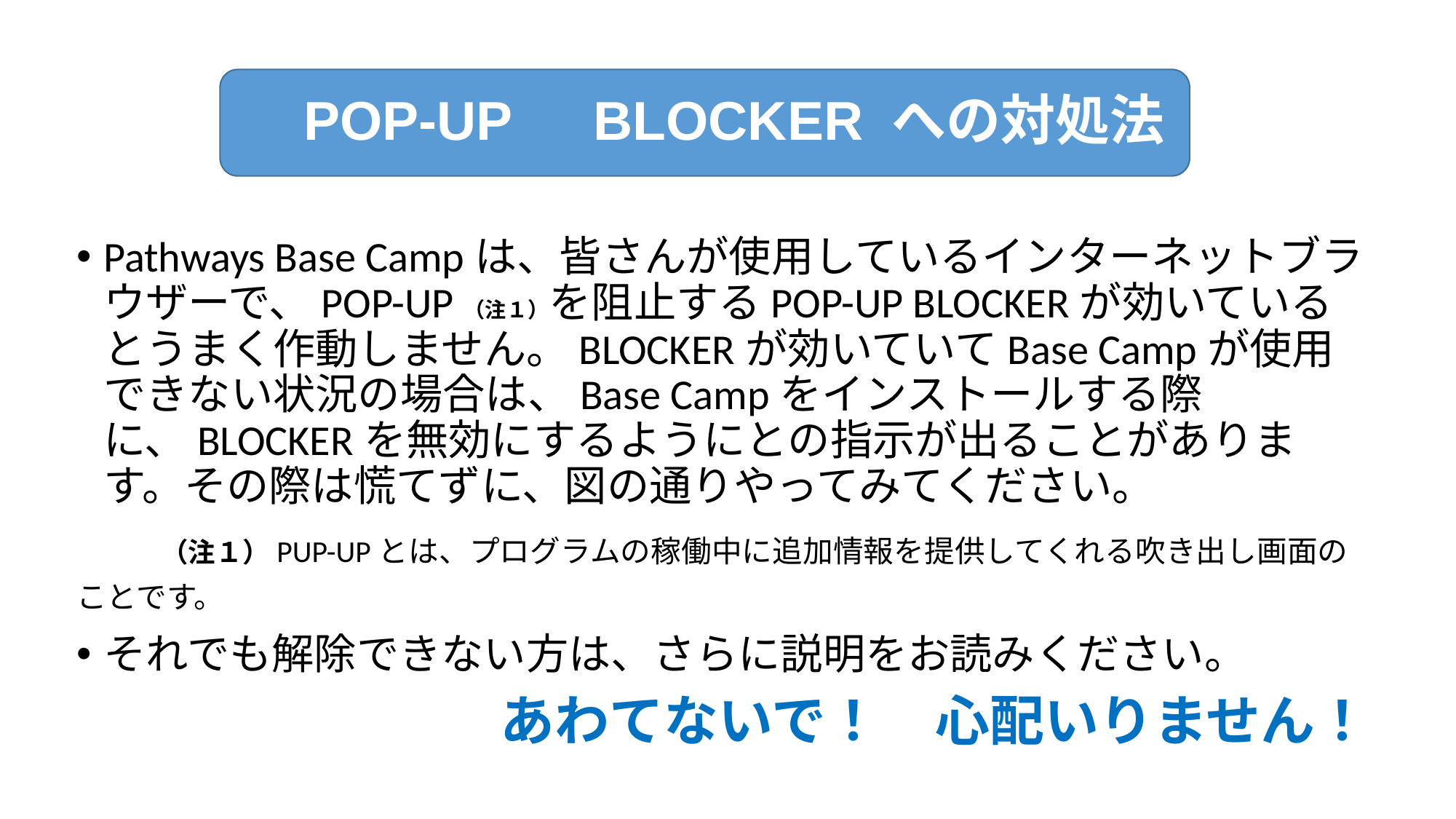

# POP-UP　BLOCKER への対処法

Pathways Base Campは、皆さんが使用しているインターネットブラウザーで、POP-UP（注１）を阻止するPOP-UP BLOCKERが効いているとうまく作動しません。BLOCKERが効いていてBase Campが使用できない状況の場合は、Base Campをインストールする際に、BLOCKERを無効にするようにとの指示が出ることがあります。その際は慌てずに、図の通りやってみてください。
　　（注１）PUP-UPとは、プログラムの稼働中に追加情報を提供してくれる吹き出し画面のことです。
それでも解除できない方は、さらに説明をお読みください。
　　　　　　　　　　あわてないで！　心配いりません！